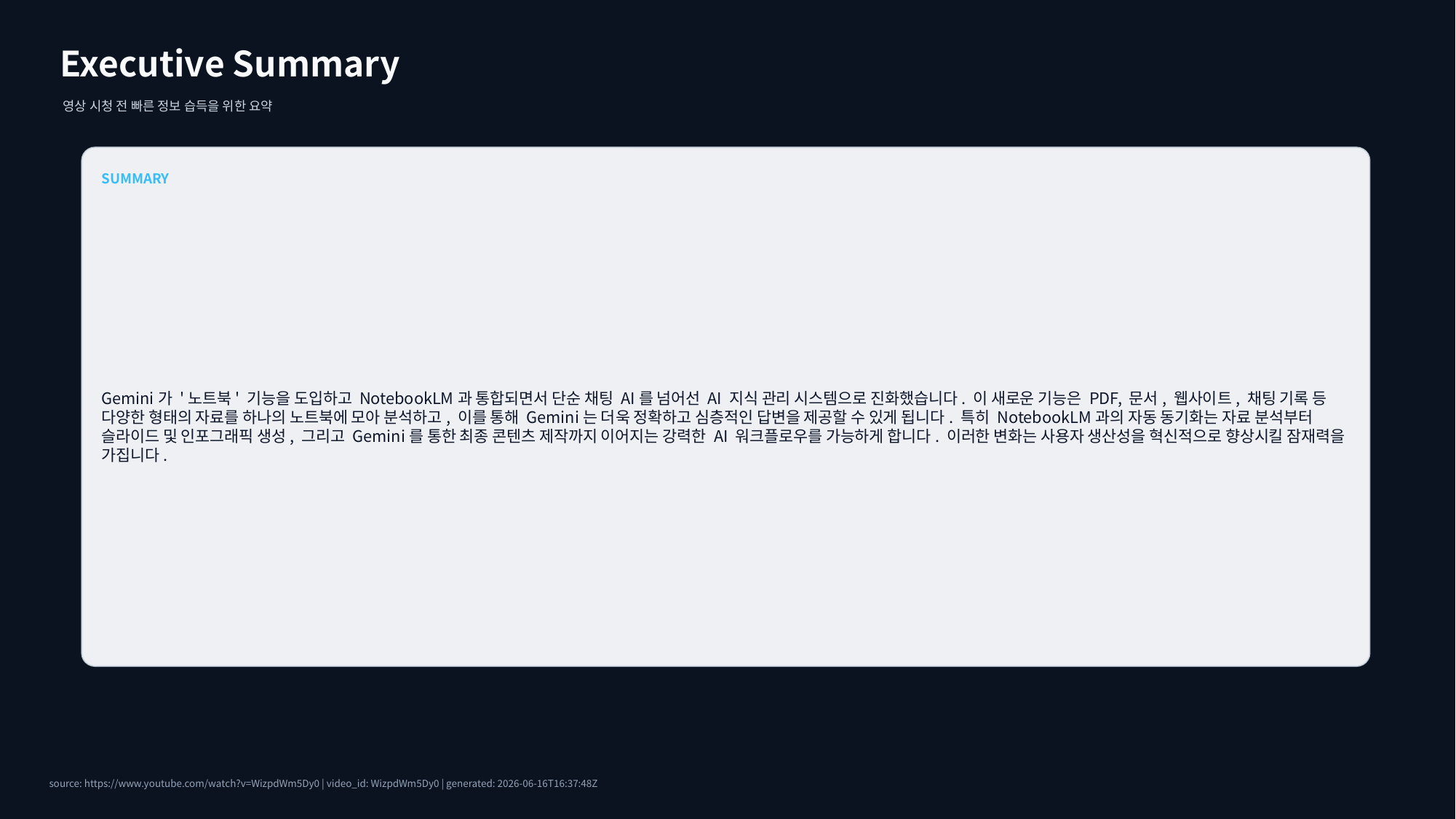

Executive Summary
영상 시청 전 빠른 정보 습득을 위한 요약

SUMMARY
Gemini가 '노트북' 기능을 도입하고 NotebookLM과 통합되면서 단순 채팅 AI를 넘어선 AI 지식 관리 시스템으로 진화했습니다. 이 새로운 기능은 PDF, 문서, 웹사이트, 채팅 기록 등 다양한 형태의 자료를 하나의 노트북에 모아 분석하고, 이를 통해 Gemini는 더욱 정확하고 심층적인 답변을 제공할 수 있게 됩니다. 특히 NotebookLM과의 자동 동기화는 자료 분석부터 슬라이드 및 인포그래픽 생성, 그리고 Gemini를 통한 최종 콘텐츠 제작까지 이어지는 강력한 AI 워크플로우를 가능하게 합니다. 이러한 변화는 사용자 생산성을 혁신적으로 향상시킬 잠재력을 가집니다.
source: https://www.youtube.com/watch?v=WizpdWm5Dy0 | video_id: WizpdWm5Dy0 | generated: 2026-06-16T16:37:48Z